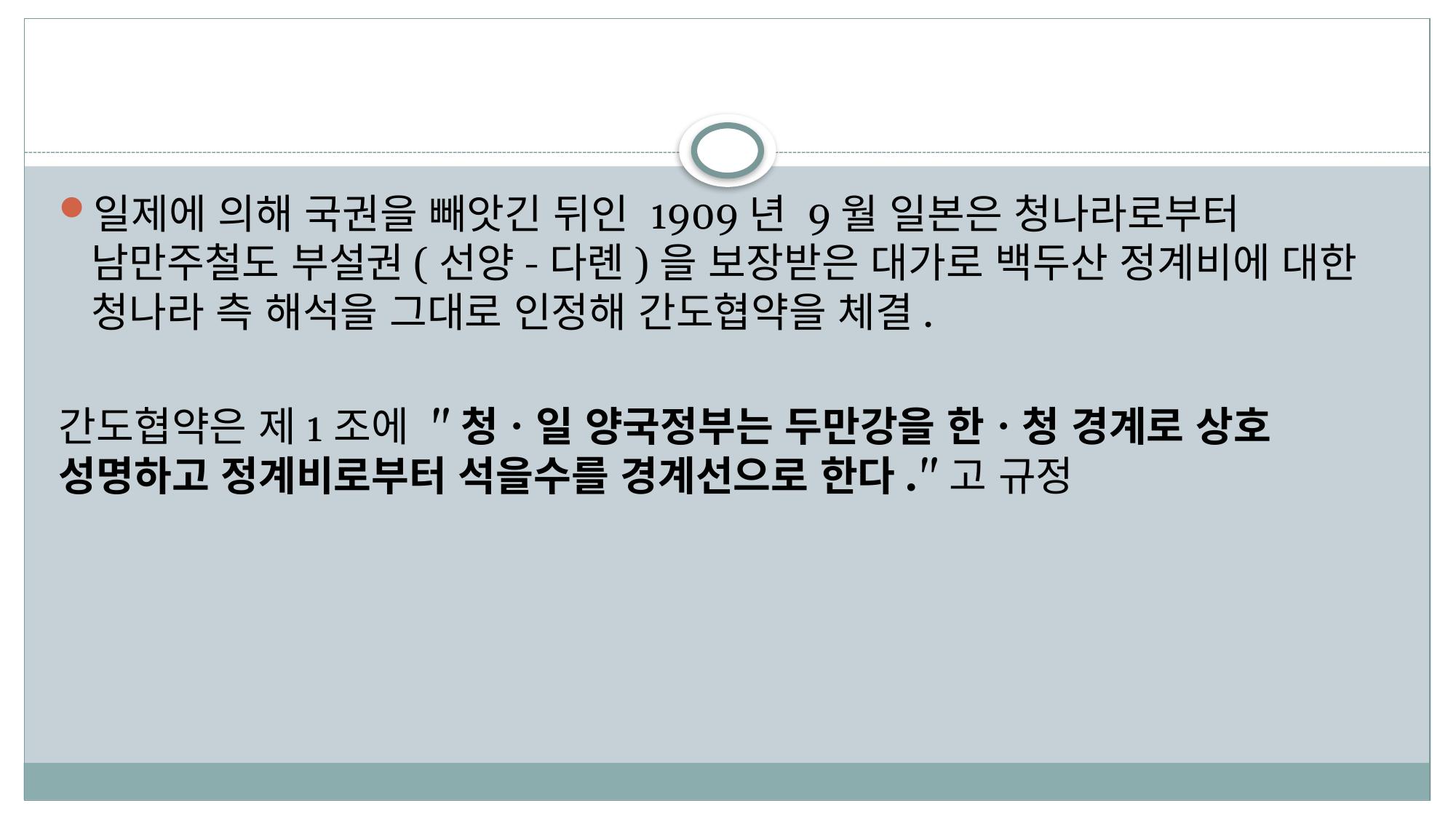

#
일제에 의해 국권을 빼앗긴 뒤인 1909년 9월 일본은 청나라로부터 남만주철도 부설권(선양-다롄)을 보장받은 대가로 백두산 정계비에 대한 청나라 측 해석을 그대로 인정해 간도협약을 체결.

간도협약은 제1조에 "청ㆍ일 양국정부는 두만강을 한ㆍ청 경계로 상호 성명하고 정계비로부터 석을수를 경계선으로 한다."고 규정